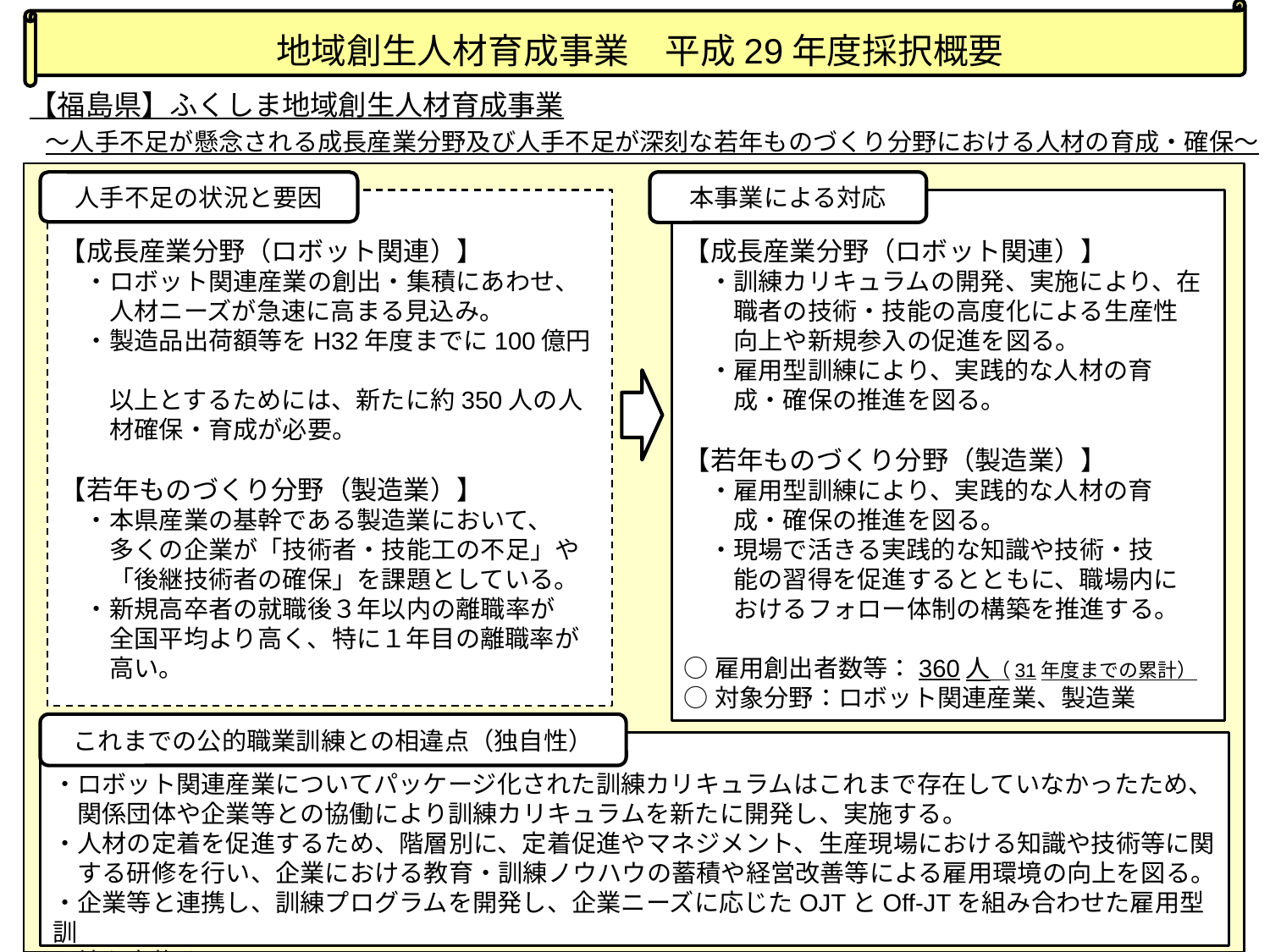

# 地域創生人材育成事業　平成29年度採択概要
 【福島県】ふくしま地域創生人材育成事業
～人手不足が懸念される成長産業分野及び人手不足が深刻な若年ものづくり分野における人材の育成・確保～

人手不足の状況と要因
本事業による対応

【成長産業分野（ロボット関連）】
　・訓練カリキュラムの開発、実施により、在
　　職者の技術・技能の高度化による生産性
　　向上や新規参入の促進を図る。
　・雇用型訓練により、実践的な人材の育
　　成・確保の推進を図る。

【若年ものづくり分野（製造業）】
　・雇用型訓練により、実践的な人材の育
　　成・確保の推進を図る。
　・現場で活きる実践的な知識や技術・技
　　能の習得を促進するとともに、職場内に
　　おけるフォロー体制の構築を推進する。

○雇用創出者数等：360人（31年度までの累計）
○対象分野：ロボット関連産業、製造業

【成長産業分野（ロボット関連）】
　・ロボット関連産業の創出・集積にあわせ、
　　人材ニーズが急速に高まる見込み。
　・製造品出荷額等をH32年度までに100億円
　　以上とするためには、新たに約350人の人
　　材確保・育成が必要。

【若年ものづくり分野（製造業）】
　・本県産業の基幹である製造業において、
　　多くの企業が「技術者・技能工の不足」や
　　「後継技術者の確保」を課題としている。
　・新規高卒者の就職後３年以内の離職率が
　　全国平均より高く、特に１年目の離職率が
　　高い。

これまでの公的職業訓練との相違点（独自性）

・ロボット関連産業についてパッケージ化された訓練カリキュラムはこれまで存在していなかったため、
　関係団体や企業等との協働により訓練カリキュラムを新たに開発し、実施する。
・人材の定着を促進するため、階層別に、定着促進やマネジメント、生産現場における知識や技術等に関
　する研修を行い、企業における教育・訓練ノウハウの蓄積や経営改善等による雇用環境の向上を図る。
・企業等と連携し、訓練プログラムを開発し、企業ニーズに応じたOJTとOff-JTを組み合わせた雇用型訓
　練を実施する。